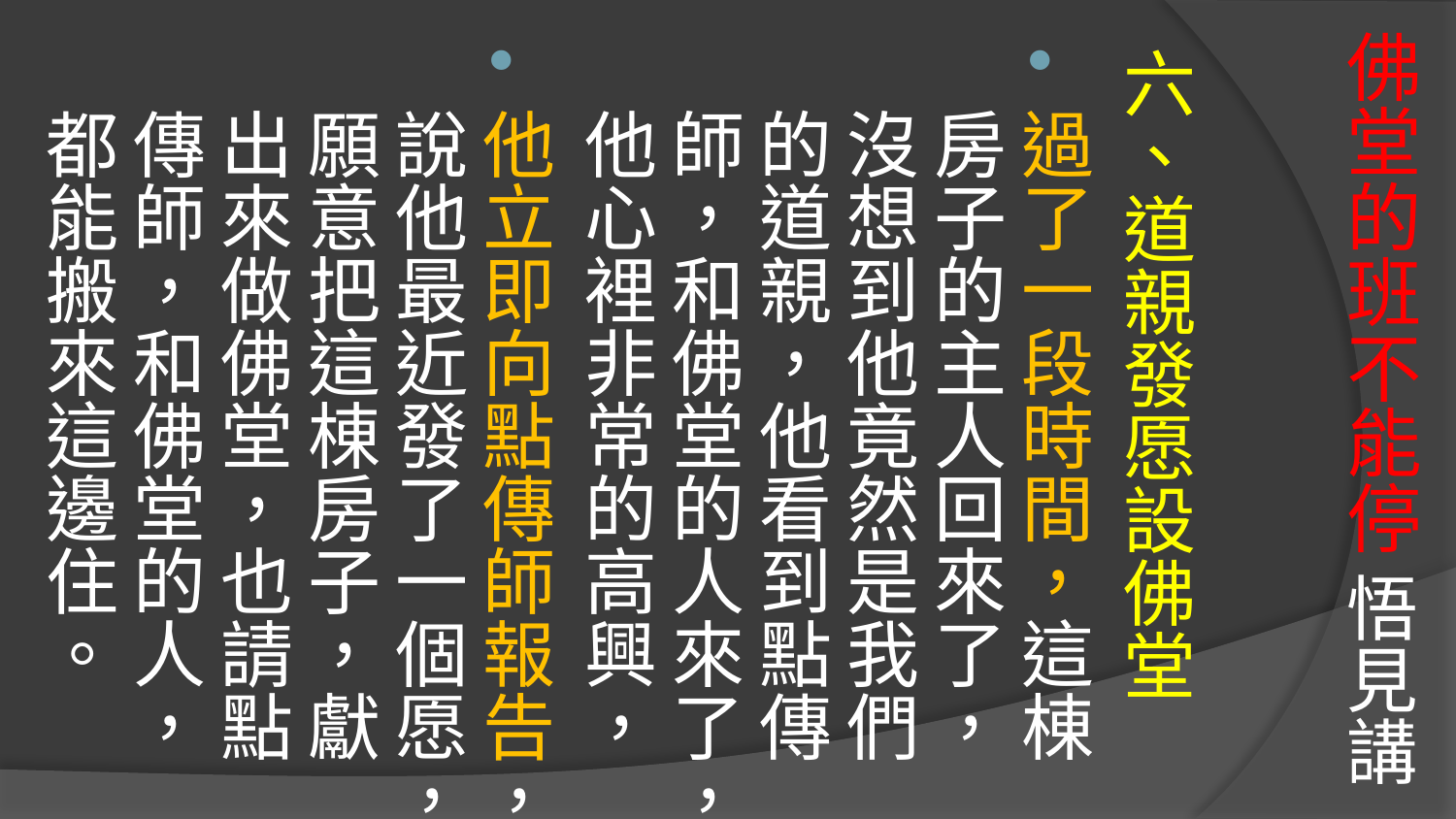

# 佛堂的班不能停 悟見講
六、道親發愿設佛堂
過了一段時間，這棟房子的主人回來了，沒想到他竟然是我們的道親，他看到點傳師，和佛堂的人來了，他心裡非常的高興，
他立即向點傳師報告，說他最近發了一個愿，願意把這棟房子，獻出來做佛堂，也請點傳師，和佛堂的人，都能搬來這邊住。